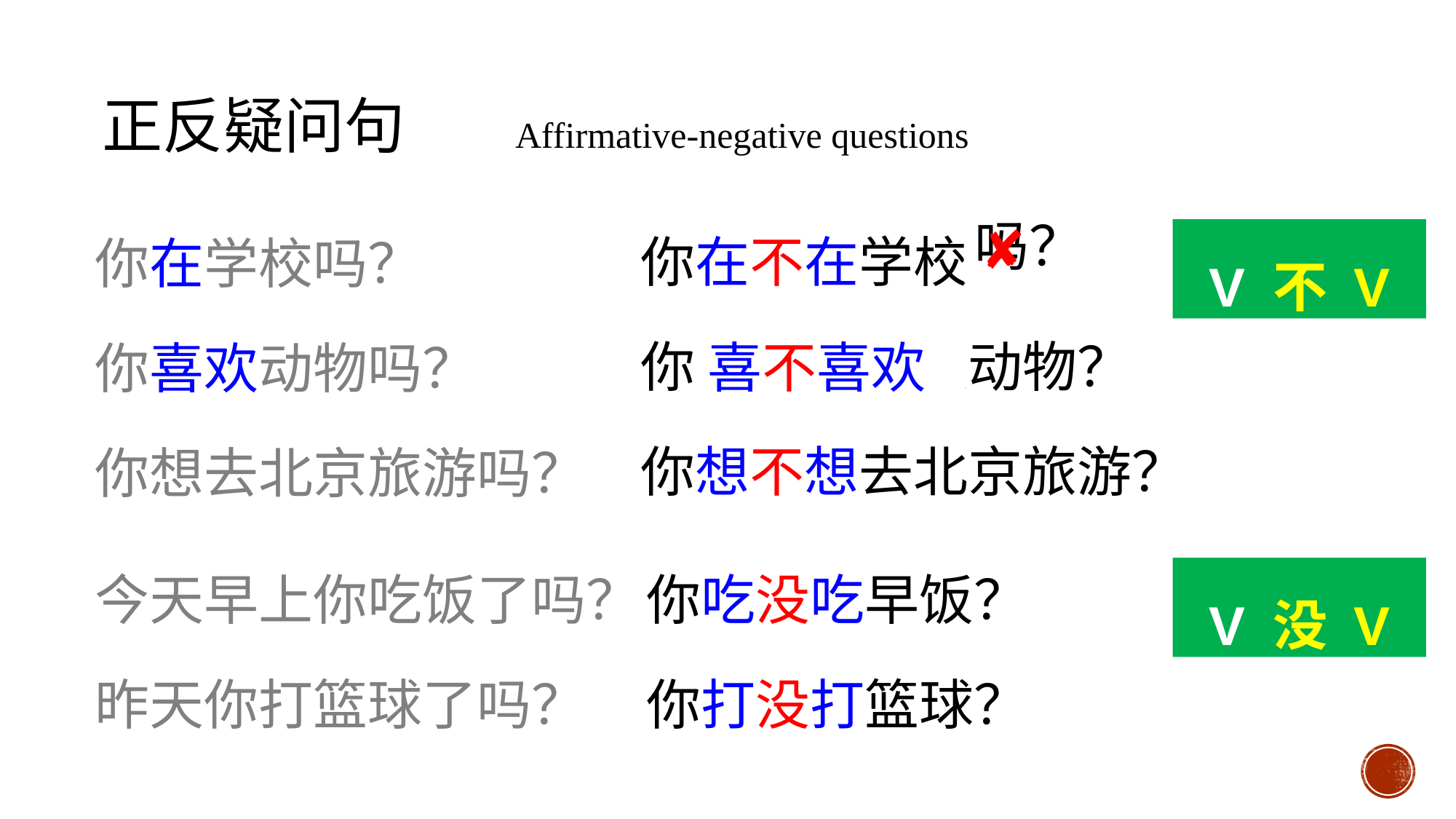

正反疑问句       Affirmative-negative questions
你在不在学校？
你喜欢不喜欢动物？
你想不想去北京旅游？
你在学校吗？
你喜欢动物吗？
你想去北京旅游吗？
✘
吗？
V 不 V
喜不喜欢
今天早上你吃饭了吗？
昨天你打篮球了吗？

你吃没吃早饭？
你打没打篮球？

V 没 V